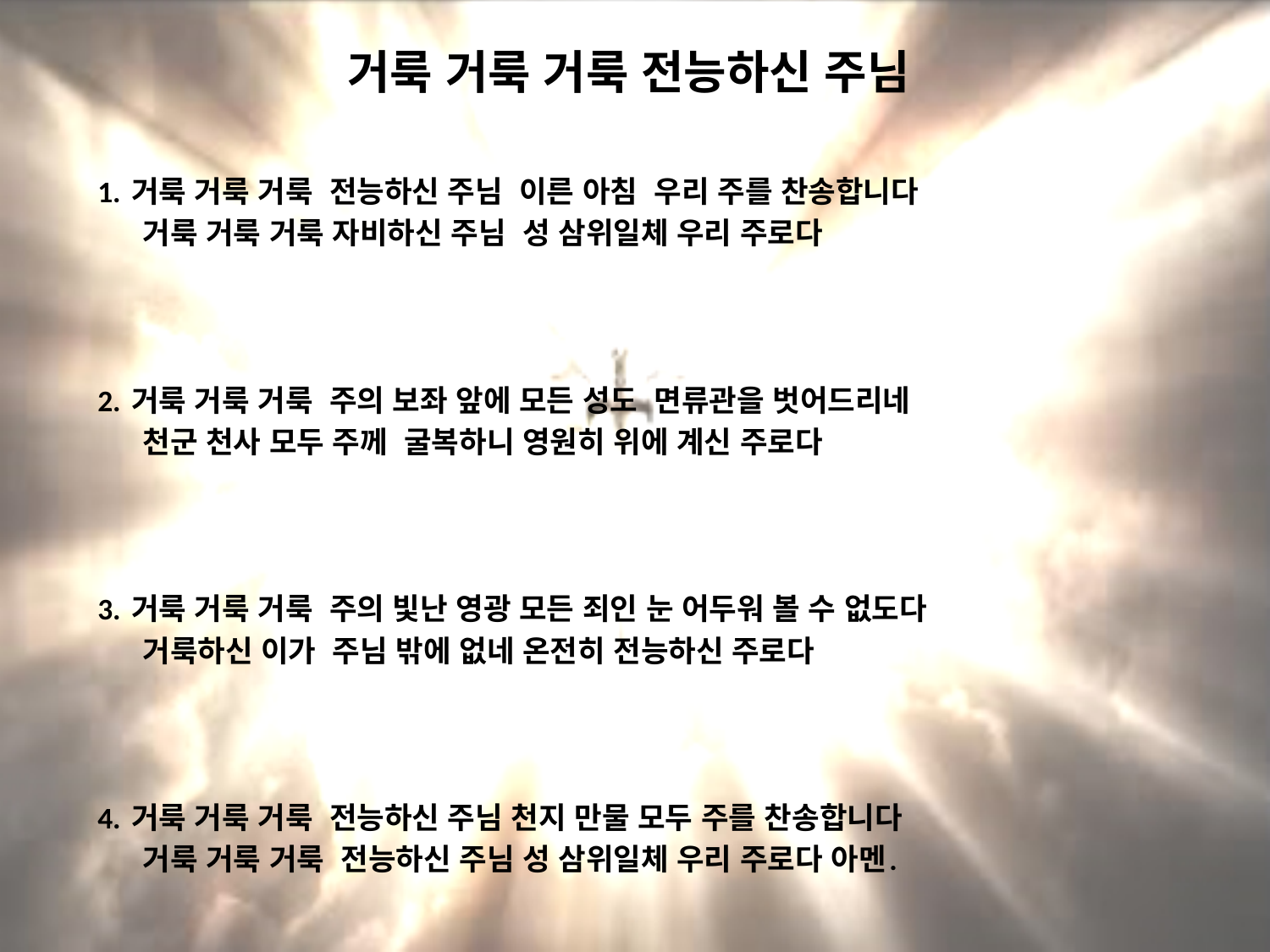

거룩 거룩 거룩 전능하신 주님
1. 거룩 거룩 거룩  전능하신 주님  이른 아침  우리 주를 찬송합니다
     거룩 거룩 거룩 자비하신 주님  성 삼위일체 우리 주로다

2. 거룩 거룩 거룩  주의 보좌 앞에 모든 성도  면류관을 벗어드리네
     천군 천사 모두 주께  굴복하니 영원히 위에 계신 주로다

3. 거룩 거룩 거룩  주의 빛난 영광 모든 죄인 눈 어두워 볼 수 없도다
     거룩하신 이가  주님 밖에 없네 온전히 전능하신 주로다

4. 거룩 거룩 거룩  전능하신 주님 천지 만물 모두 주를 찬송합니다
     거룩 거룩 거룩  전능하신 주님 성 삼위일체 우리 주로다 아멘.